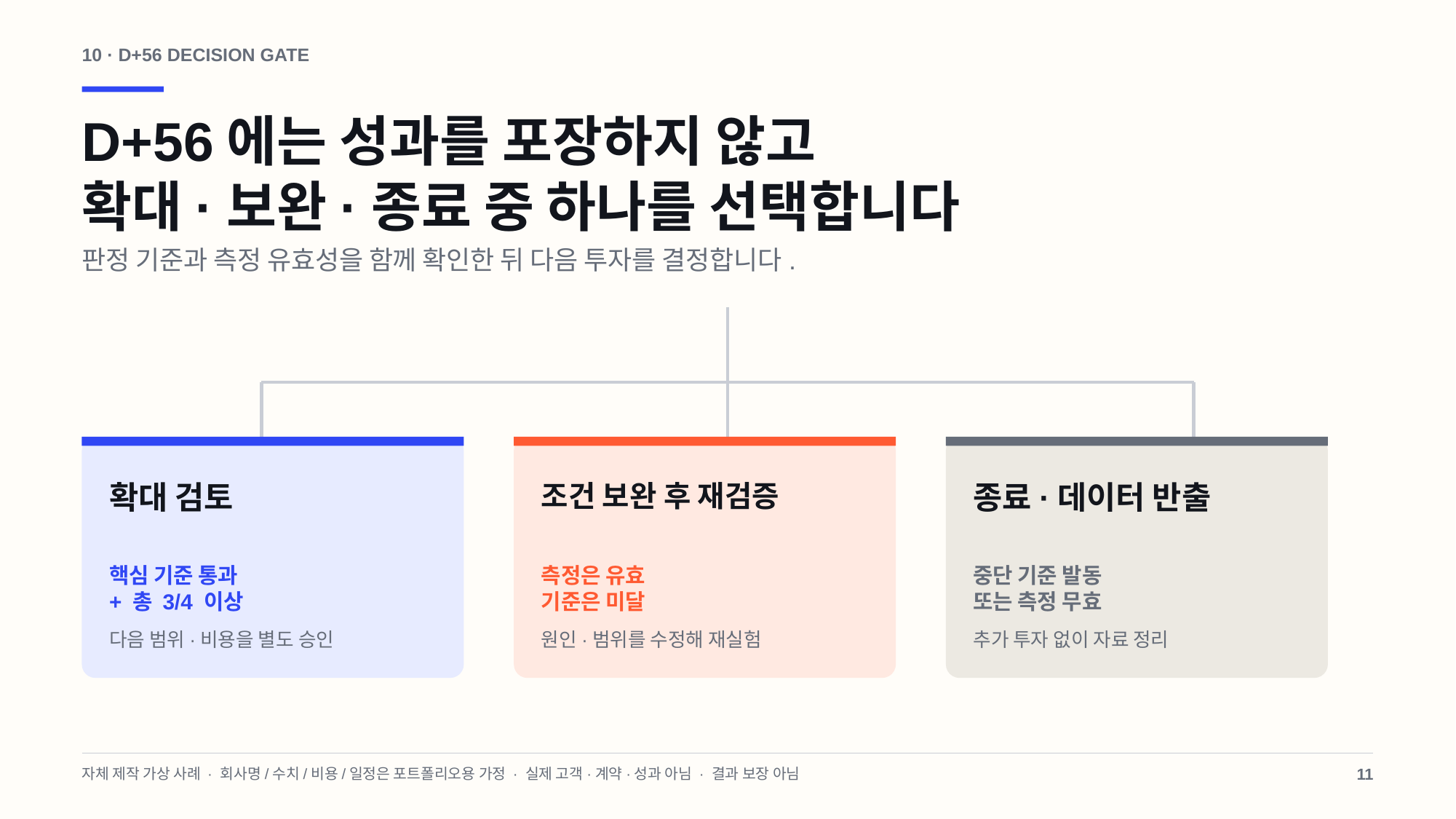

10 · D+56 DECISION GATE

D+56에는 성과를 포장하지 않고
확대·보완·종료 중 하나를 선택합니다
판정 기준과 측정 유효성을 함께 확인한 뒤 다음 투자를 결정합니다.

확대 검토
조건 보완 후 재검증
종료·데이터 반출
핵심 기준 통과
+ 총 3/4 이상
측정은 유효
기준은 미달
중단 기준 발동
또는 측정 무효
다음 범위·비용을 별도 승인
원인·범위를 수정해 재실험
추가 투자 없이 자료 정리
자체 제작 가상 사례 · 회사명/수치/비용/일정은 포트폴리오용 가정 · 실제 고객·계약·성과 아님 · 결과 보장 아님
11